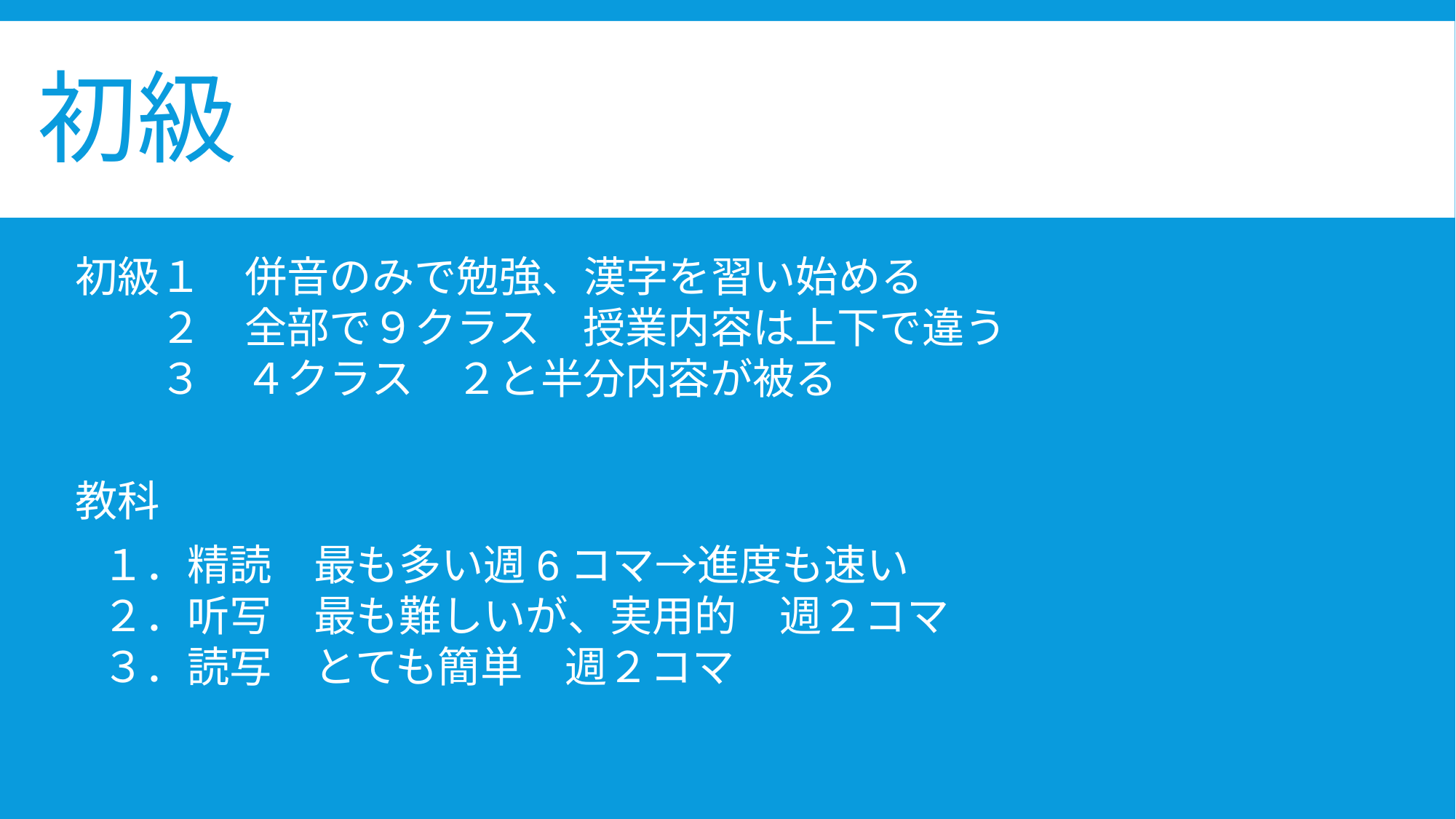

# 初級
初級１　併音のみで勉強、漢字を習い始める
　　２　全部で９クラス　授業内容は上下で違う
　　３　４クラス　２と半分内容が被る

教科

１．精読　最も多い週6コマ→進度も速い
２．听写　最も難しいが、実用的　週２コマ
３．読写　とても簡単　週２コマ